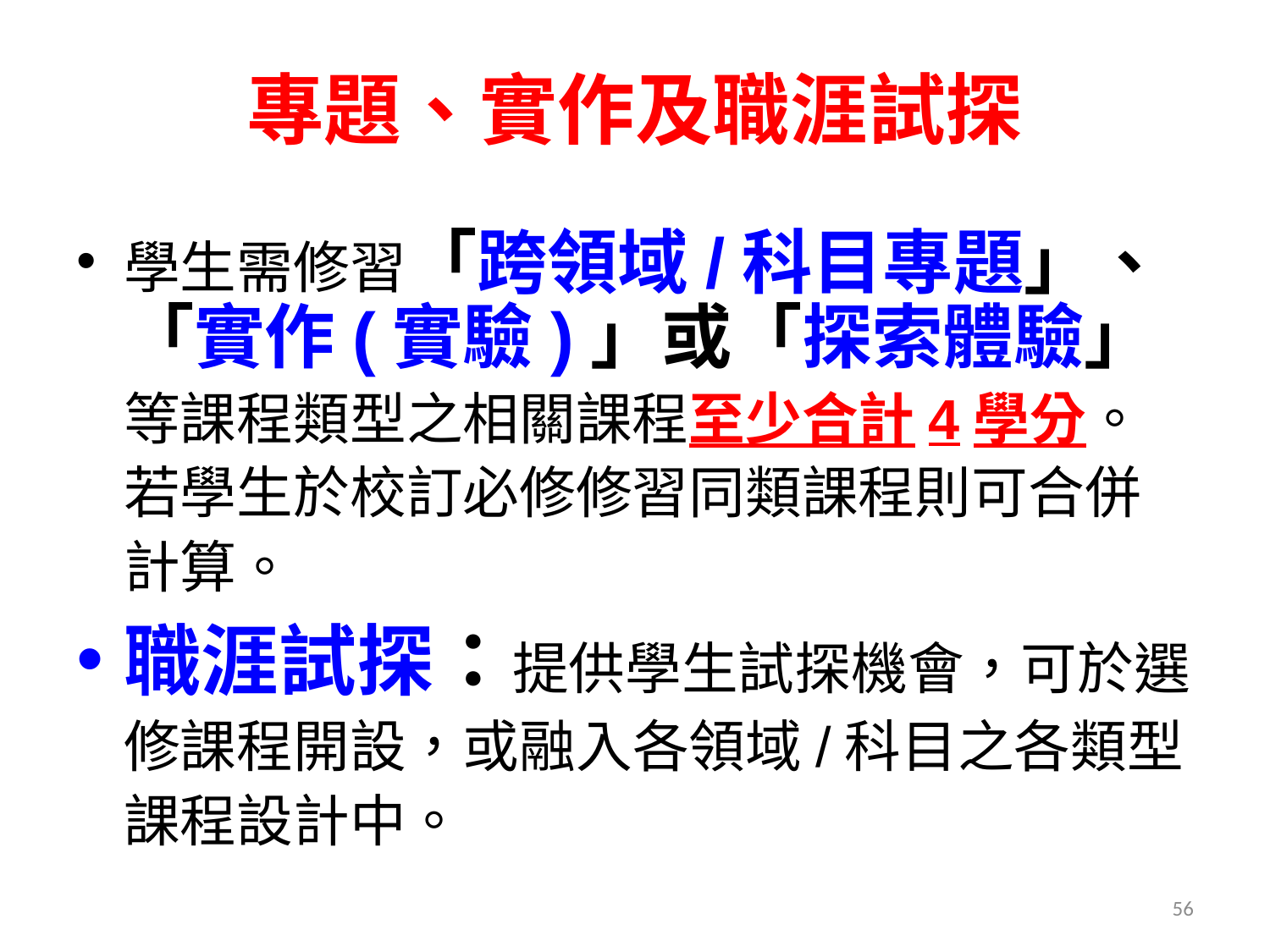

# 專題、實作及職涯試探
學生需修習「跨領域/科目專題」、「實作(實驗)」或「探索體驗」等課程類型之相關課程至少合計4學分。若學生於校訂必修修習同類課程則可合併計算。
職涯試探：提供學生試探機會，可於選修課程開設，或融入各領域/科目之各類型課程設計中。
56